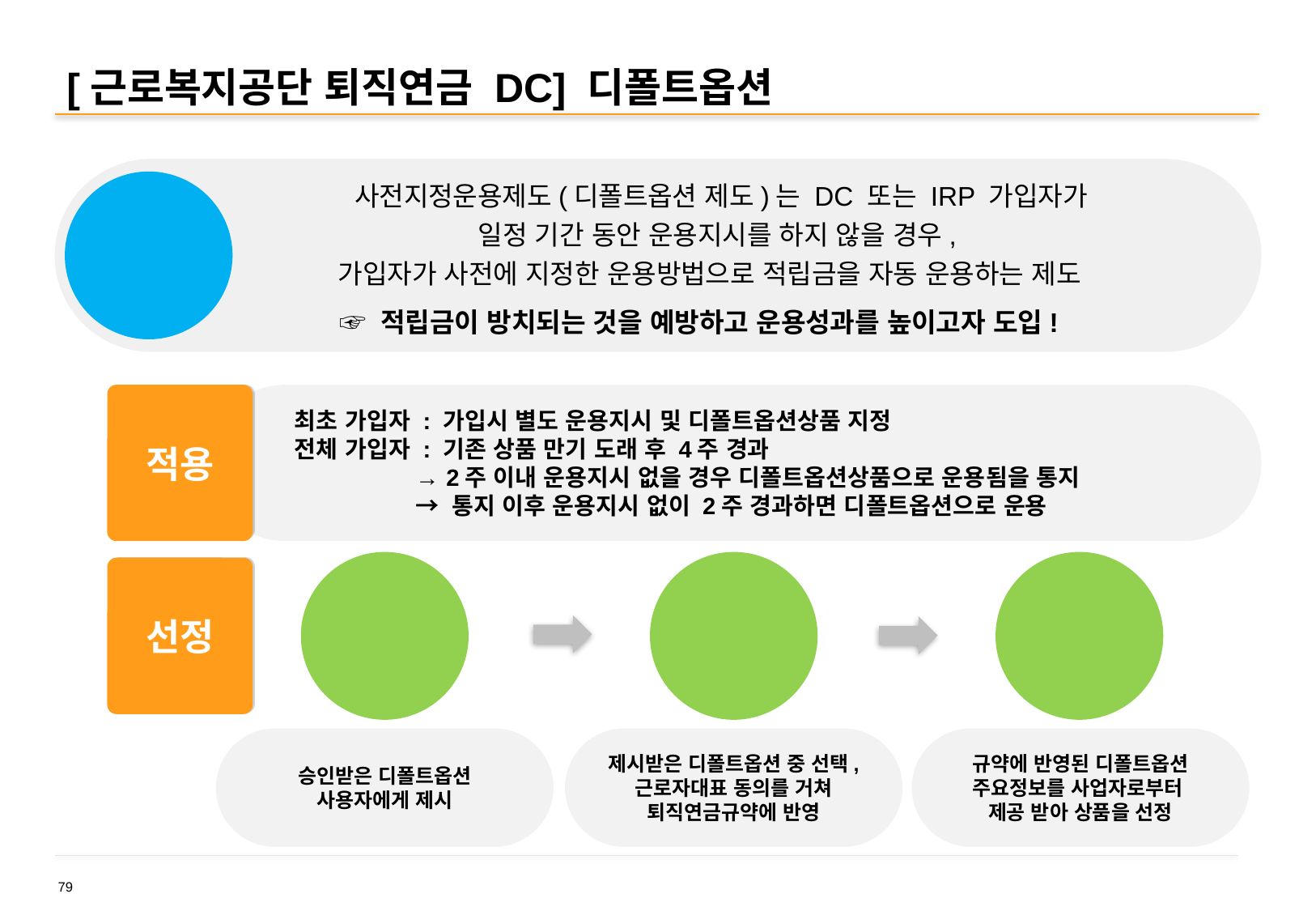

# [근로복지공단 퇴직연금 DC] 디폴트옵션
                사전지정운용제도(디폴트옵션 제도)는 DC 또는 IRP 가입자가
                일정 기간 동안 운용지시를 하지 않을 경우,
             가입자가 사전에 지정한 운용방법으로 적립금을 자동 운용하는 제도
           ☞ 적립금이 방치되는 것을 예방하고 운용성과를 높이고자 도입!
정의
적용
       최초 가입자 : 가입시 별도 운용지시 및 디폴트옵션상품 지정
       전체 가입자 : 기존 상품 만기 도래 후 4주 경과
                          → 2주 이내 운용지시 없을 경우 디폴트옵션상품으로 운용됨을 통지
                          → 통지 이후 운용지시 없이 2주 경과하면 디폴트옵션으로 운용
퇴직연금
사업자
사업장
사용자
근로자
선정

규약에 반영된 디폴트옵션 주요정보를 사업자로부터
제공 받아 상품을 선정
제시받은 디폴트옵션 중 선택,
근로자대표 동의를 거쳐 퇴직연금규약에 반영
승인받은 디폴트옵션
사용자에게 제시